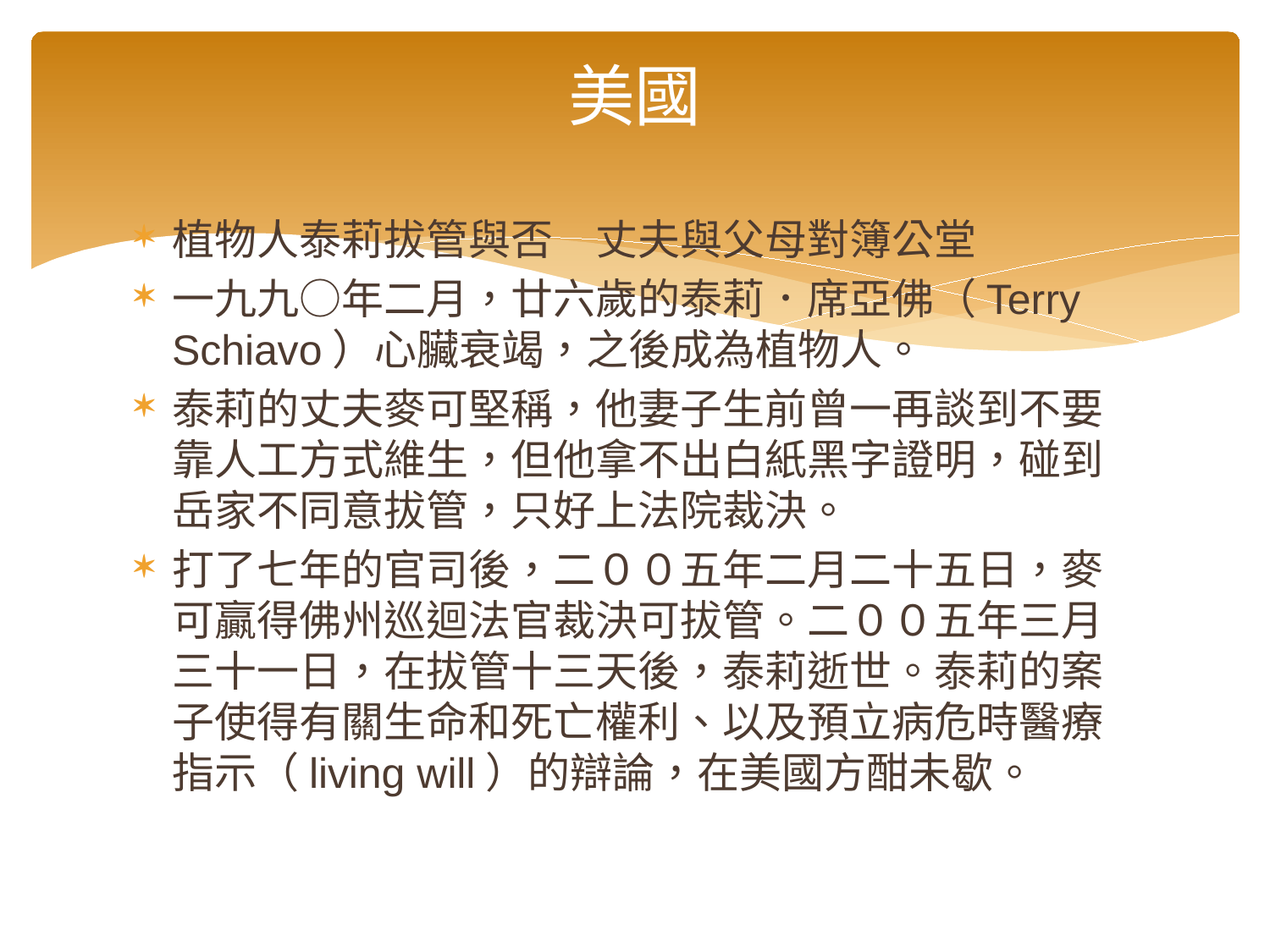

# 美國
植物人泰莉拔管與否　丈夫與父母對簿公堂
一九九○年二月，廿六歲的泰莉．席亞佛（Terry Schiavo）心臟衰竭，之後成為植物人。
泰莉的丈夫麥可堅稱，他妻子生前曾一再談到不要靠人工方式維生，但他拿不出白紙黑字證明，碰到岳家不同意拔管，只好上法院裁決。
打了七年的官司後，二００五年二月二十五日，麥可贏得佛州巡迴法官裁決可拔管。二００五年三月三十一日，在拔管十三天後，泰莉逝世。泰莉的案子使得有關生命和死亡權利、以及預立病危時醫療指示（living will）的辯論，在美國方酣未歇。